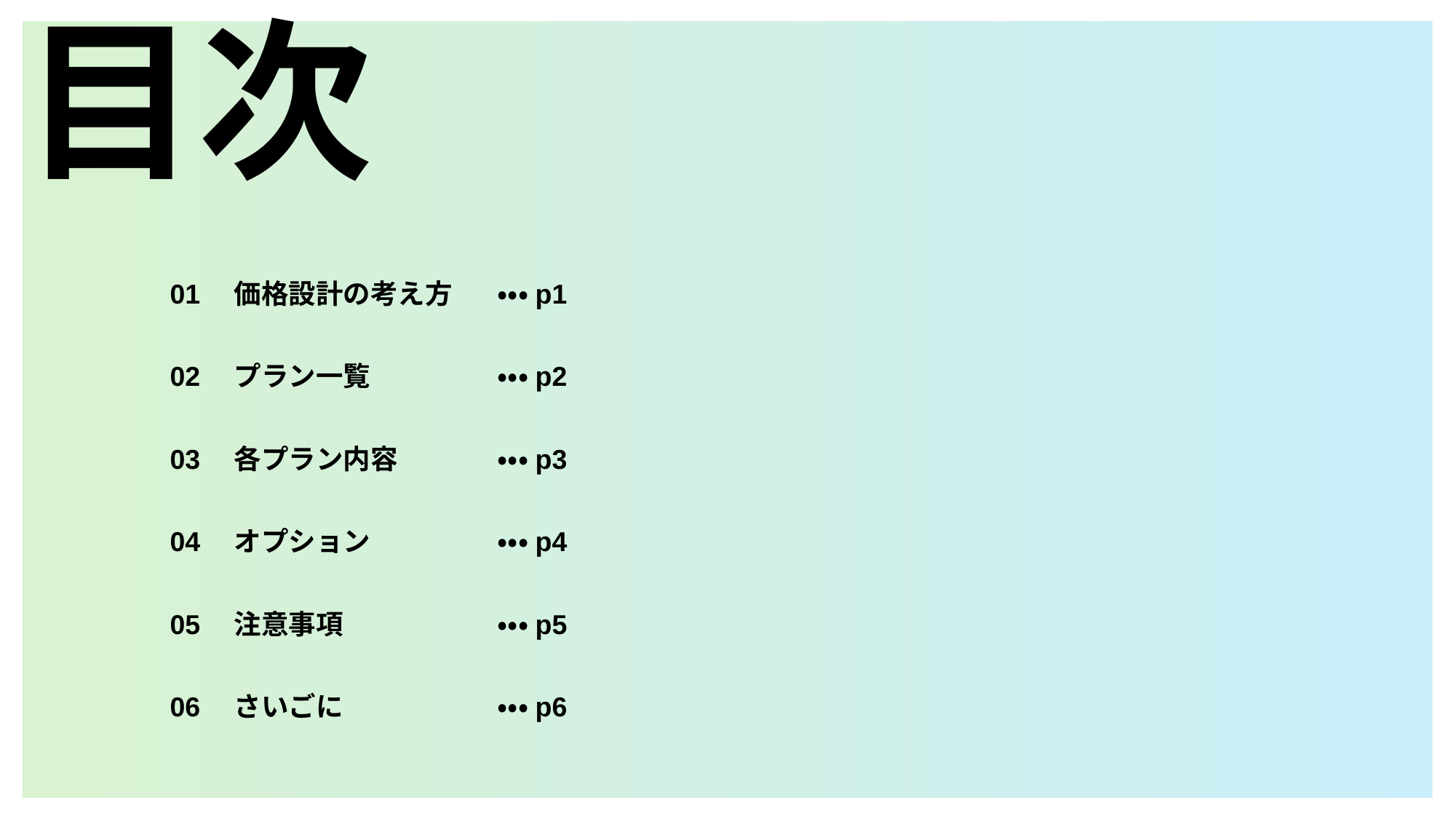

目次
01　価格設計の考え方	・・・p1
02　プラン一覧		・・・p2
03　各プラン内容	・・・p3
04　オプション		・・・p4
05　注意事項		・・・p5
06　さいごに		・・・p6